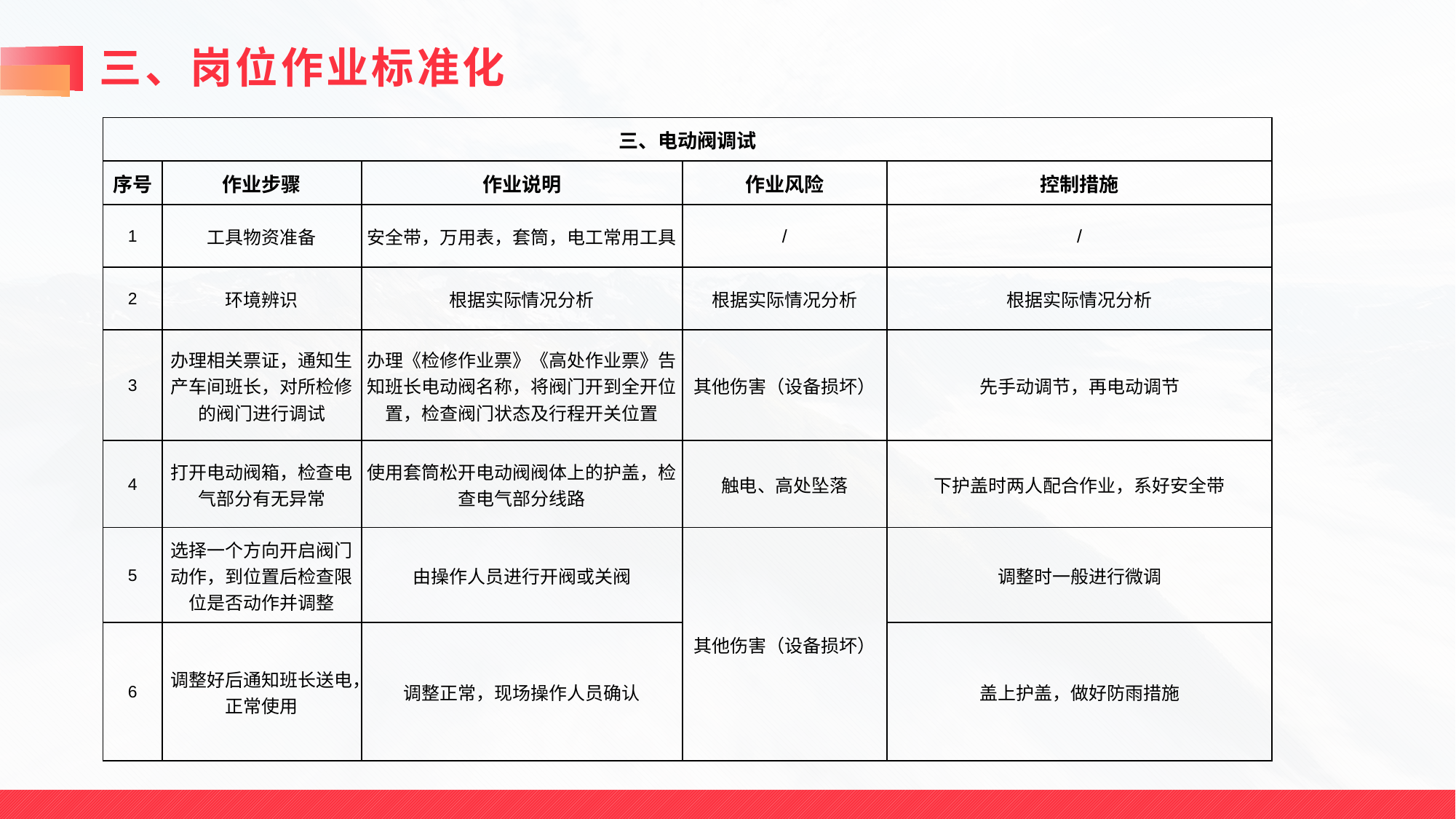

# 三、岗位作业标准化
| 三、电动阀调试 |  |  |  |  |
| --- | --- | --- | --- | --- |
| 序号 | 作业步骤 | 作业说明 | 作业风险 | 控制措施 |
| 1 | 工具物资准备 | 安全带，万用表，套筒，电工常用工具 | / | / |
| 2 | 环境辨识 | 根据实际情况分析 | 根据实际情况分析 | 根据实际情况分析 |
| 3 | 办理相关票证，通知生产车间班长，对所检修的阀门进行调试 | 办理《检修作业票》《高处作业票》告知班长电动阀名称，将阀门开到全开位置，检查阀门状态及行程开关位置 | 其他伤害（设备损坏） | 先手动调节，再电动调节 |
| 4 | 打开电动阀箱，检查电气部分有无异常 | 使用套筒松开电动阀阀体上的护盖，检查电气部分线路 | 触电、高处坠落 | 下护盖时两人配合作业，系好安全带 |
| 5 | 选择一个方向开启阀门动作，到位置后检查限位是否动作并调整 | 由操作人员进行开阀或关阀 | 其他伤害（设备损坏） | 调整时一般进行微调 |
| 6 | 调整好后通知班长送电，正常使用 | 调整正常，现场操作人员确认 |  | 盖上护盖，做好防雨措施 |
31